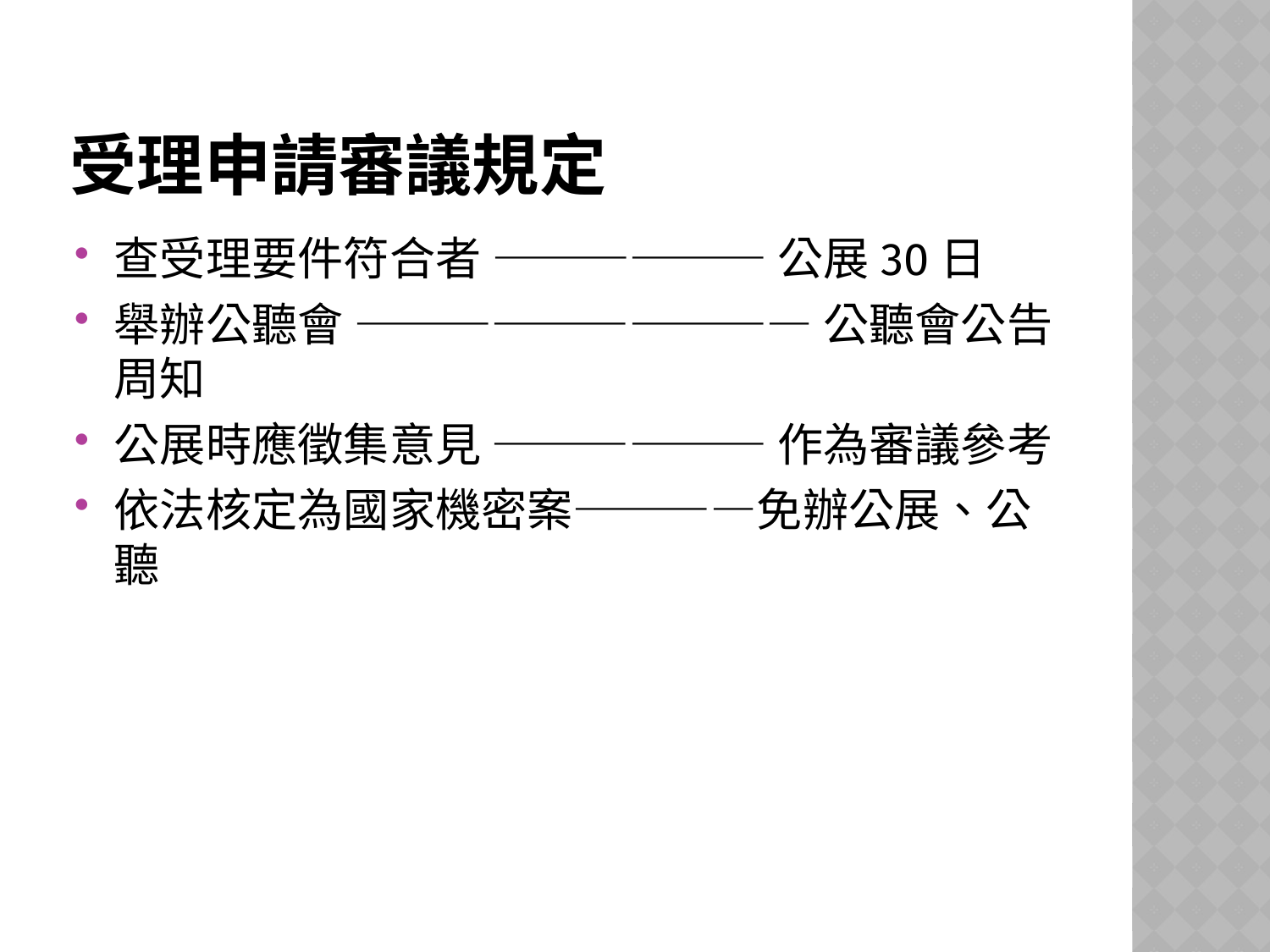

# 受理申請審議規定
查受理要件符合者 —————— 公展30日
舉辦公聽會 —————————— 公聽會公告周知
公展時應徵集意見 —————— 作為審議參考
依法核定為國家機密案————免辦公展、公聽